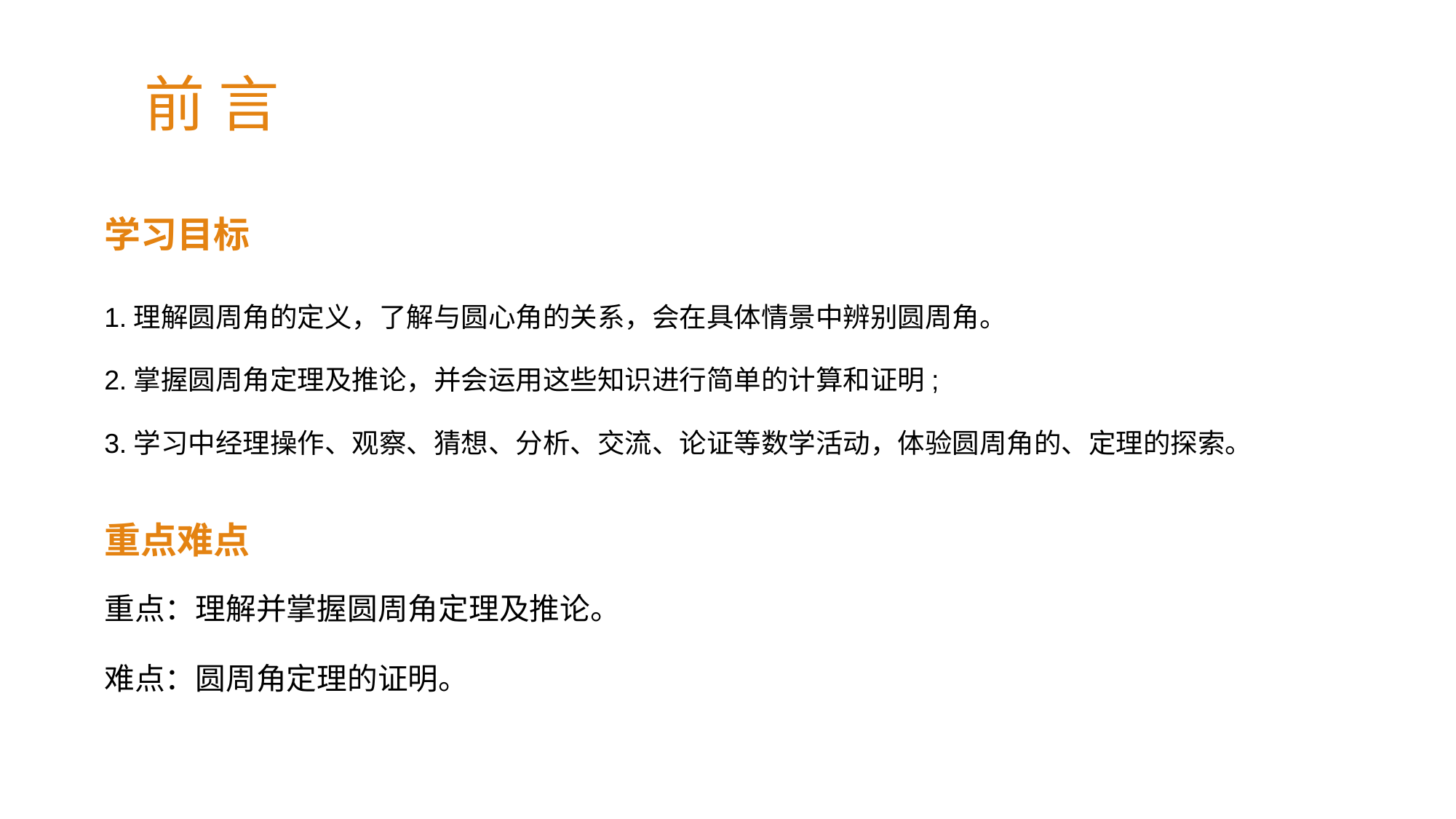

前 言
学习目标
1.理解圆周角的定义，了解与圆心角的关系，会在具体情景中辨别圆周角。
2.掌握圆周角定理及推论，并会运用这些知识进行简单的计算和证明;
3.学习中经理操作、观察、猜想、分析、交流、论证等数学活动，体验圆周角的、定理的探索。
重点难点
重点：理解并掌握圆周角定理及推论。
难点：圆周角定理的证明。